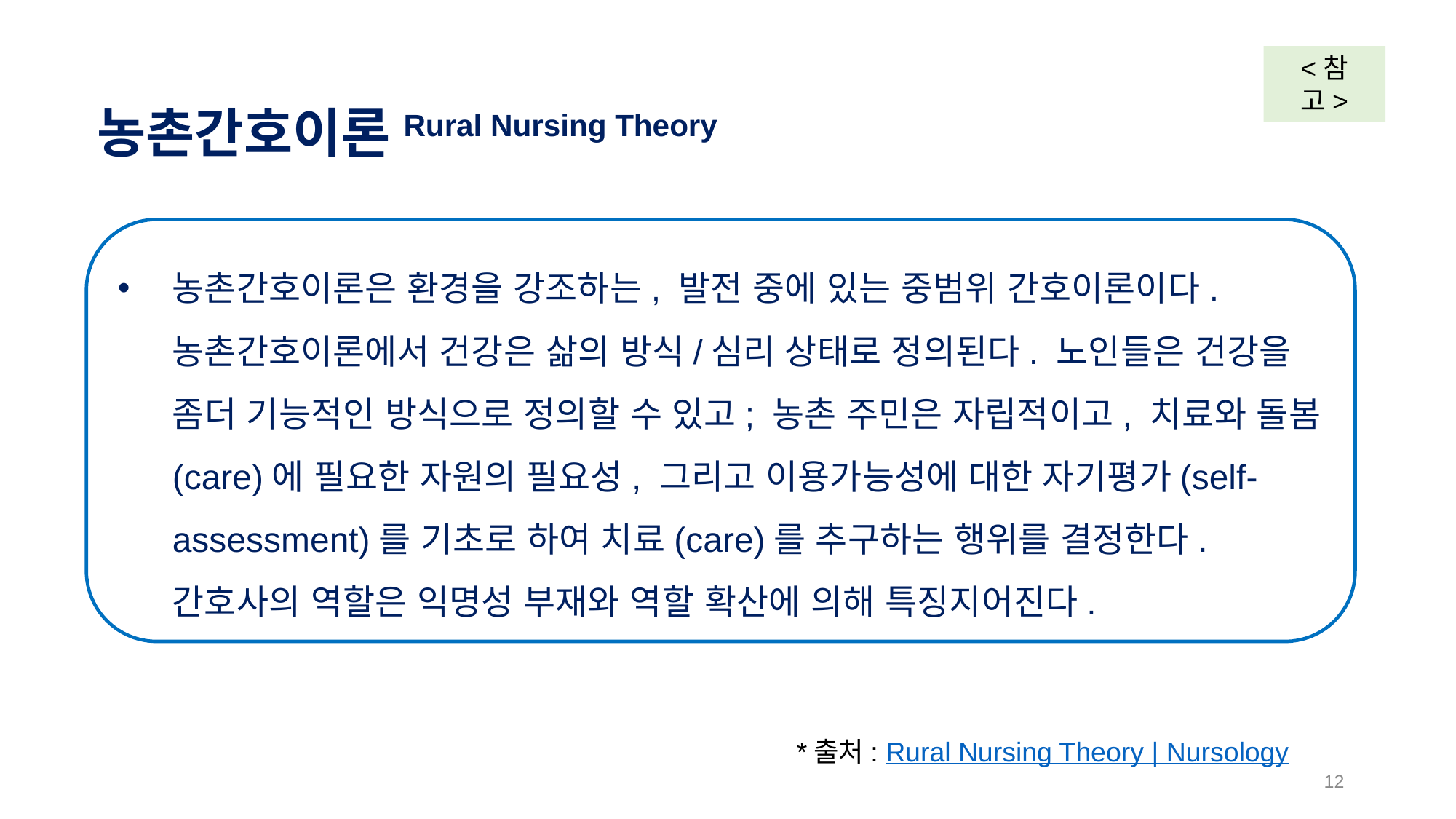

<참 고>
농촌간호이론Rural Nursing Theory
농촌간호이론은 환경을 강조하는, 발전 중에 있는 중범위 간호이론이다. 농촌간호이론에서 건강은 삶의 방식/심리 상태로 정의된다. 노인들은 건강을 좀더 기능적인 방식으로 정의할 수 있고; 농촌 주민은 자립적이고, 치료와 돌봄(care)에 필요한 자원의 필요성, 그리고 이용가능성에 대한 자기평가(self-assessment)를 기초로 하여 치료(care)를 추구하는 행위를 결정한다. 간호사의 역할은 익명성 부재와 역할 확산에 의해 특징지어진다.
*출처: Rural Nursing Theory | Nursology
12